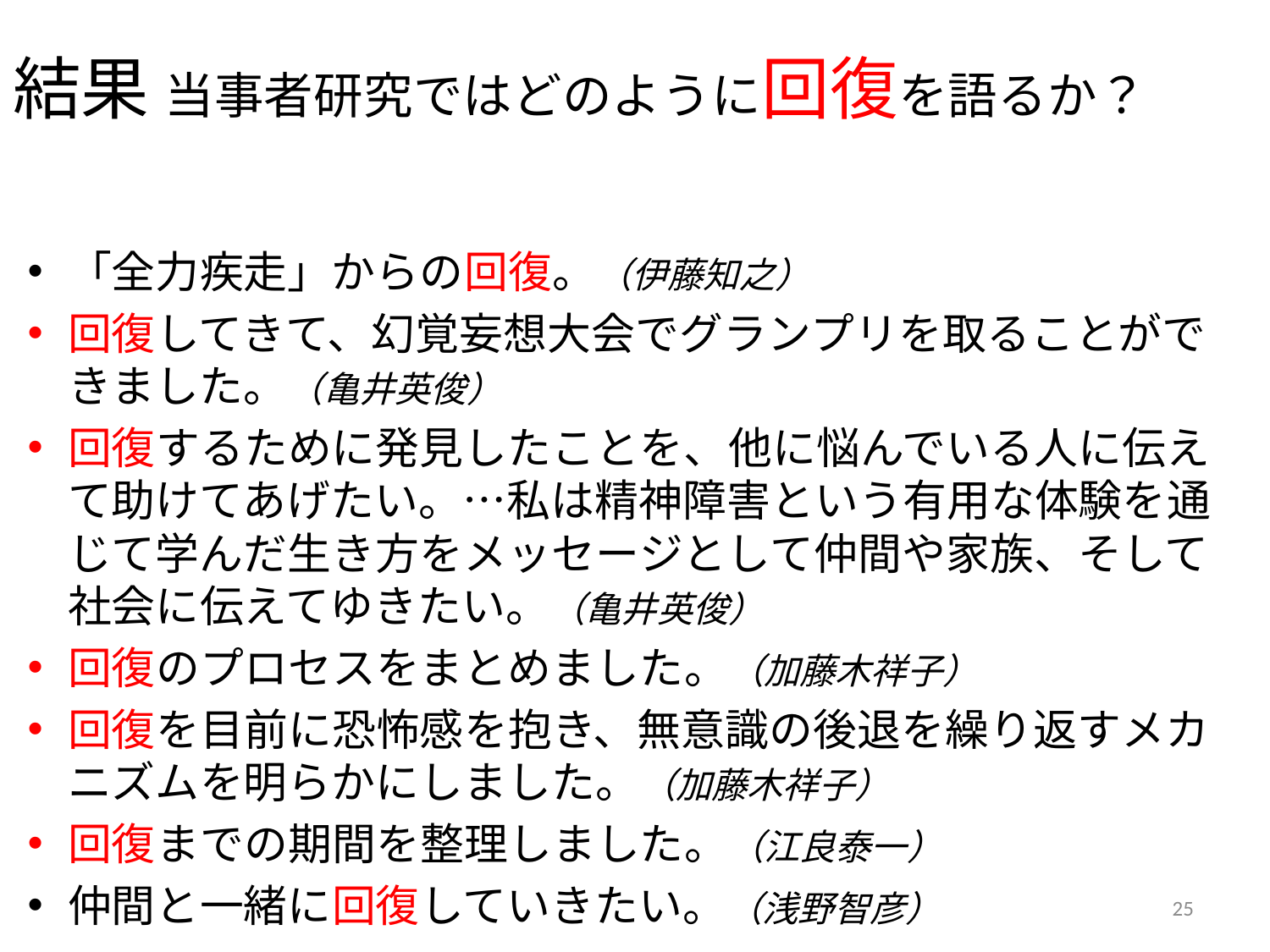

# 結果 当事者研究ではどのように回復を語るか？

「全力疾走」からの回復。（伊藤知之）
回復してきて、幻覚妄想大会でグランプリを取ることができました。（亀井英俊）
回復するために発見したことを、他に悩んでいる人に伝えて助けてあげたい。…私は精神障害という有用な体験を通じて学んだ生き方をメッセージとして仲間や家族、そして社会に伝えてゆきたい。（亀井英俊）
回復のプロセスをまとめました。（加藤木祥子）
回復を目前に恐怖感を抱き、無意識の後退を繰り返すメカニズムを明らかにしました。（加藤木祥子）
回復までの期間を整理しました。（江良泰一）
仲間と一緒に回復していきたい。（浅野智彦）

25